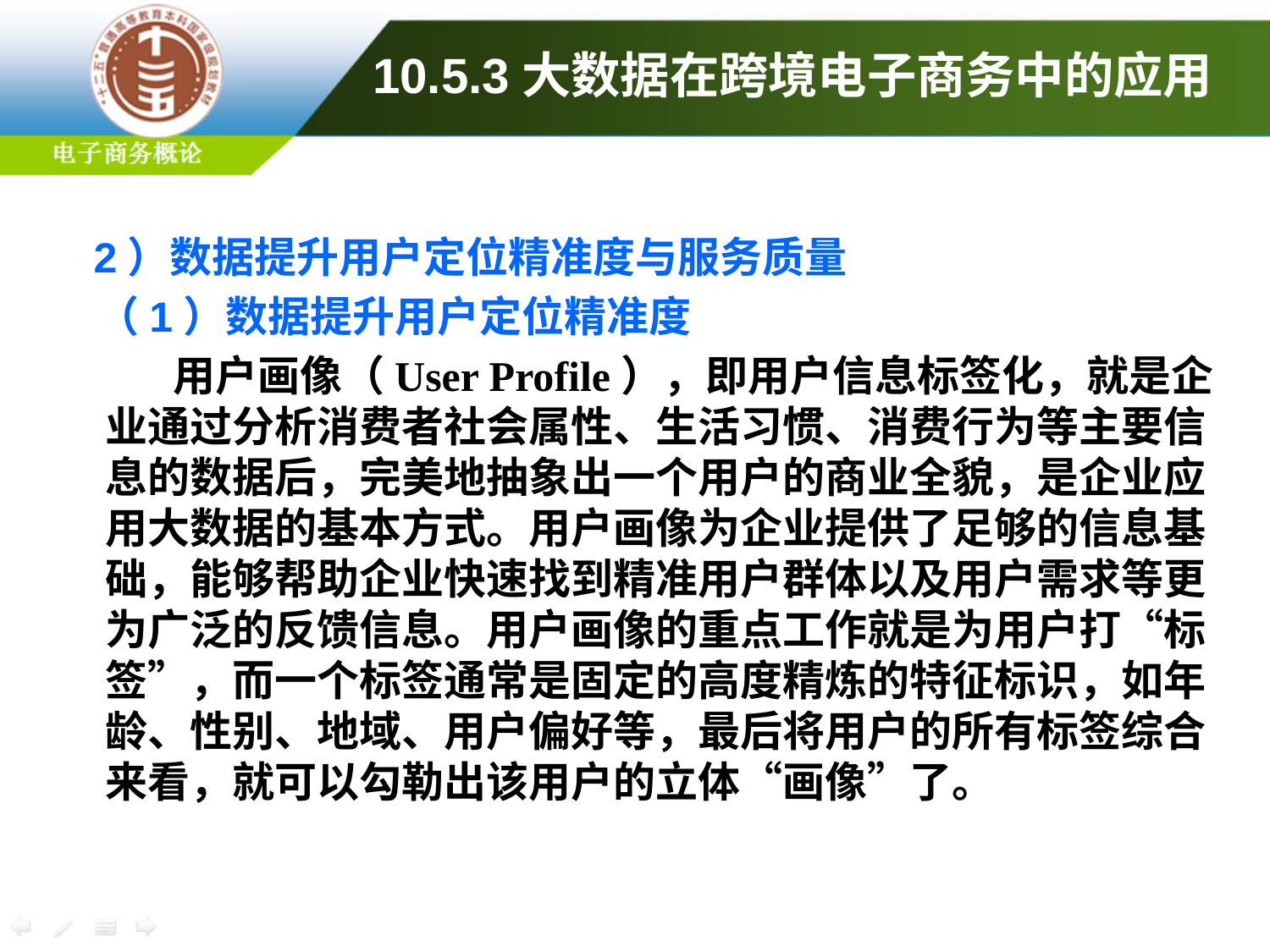

10.5.3大数据在跨境电子商务中的应用

   2）数据提升用户定位精准度与服务质量
   （1）数据提升用户定位精准度
           用户画像（User Profile），即用户信息标签化，就是企业通过分析消费者社会属性、生活习惯、消费行为等主要信息的数据后，完美地抽象出一个用户的商业全貌，是企业应用大数据的基本方式。用户画像为企业提供了足够的信息基础，能够帮助企业快速找到精准用户群体以及用户需求等更为广泛的反馈信息。用户画像的重点工作就是为用户打“标签”，而一个标签通常是固定的高度精炼的特征标识，如年龄、性别、地域、用户偏好等，最后将用户的所有标签综合来看，就可以勾勒出该用户的立体“画像”了。